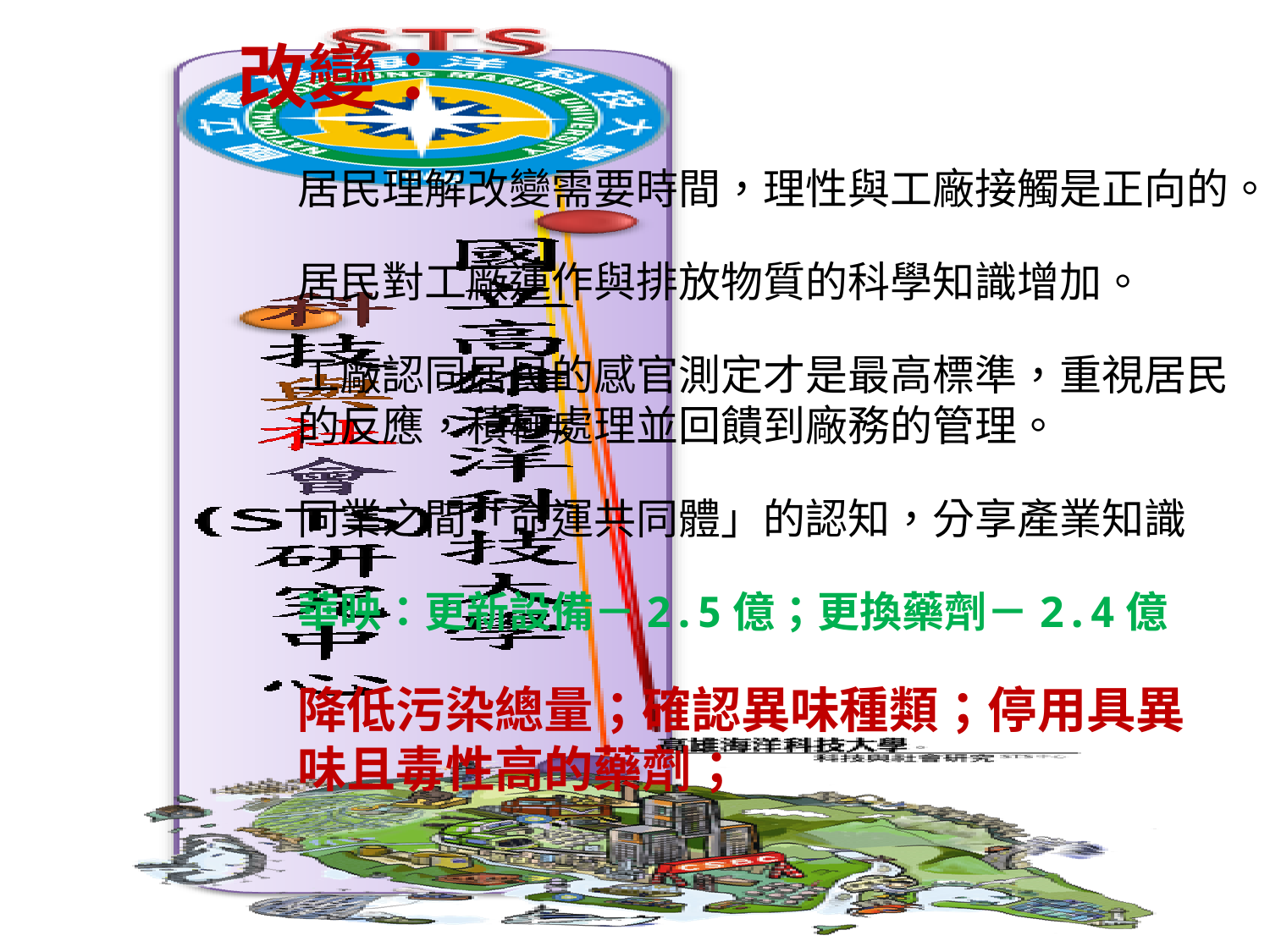

改變：

居民理解改變需要時間，理性與工廠接觸是正向的。
居民對工廠運作與排放物質的科學知識增加。
工廠認同居民的感官測定才是最高標準，重視居民的反應，積極處理並回饋到廠務的管理。
同業之間「命運共同體」的認知，分享產業知識
華映：更新設備－2.5億；更換藥劑－2.4億
降低污染總量；確認異味種類；停用具異味且毒性高的藥劑；